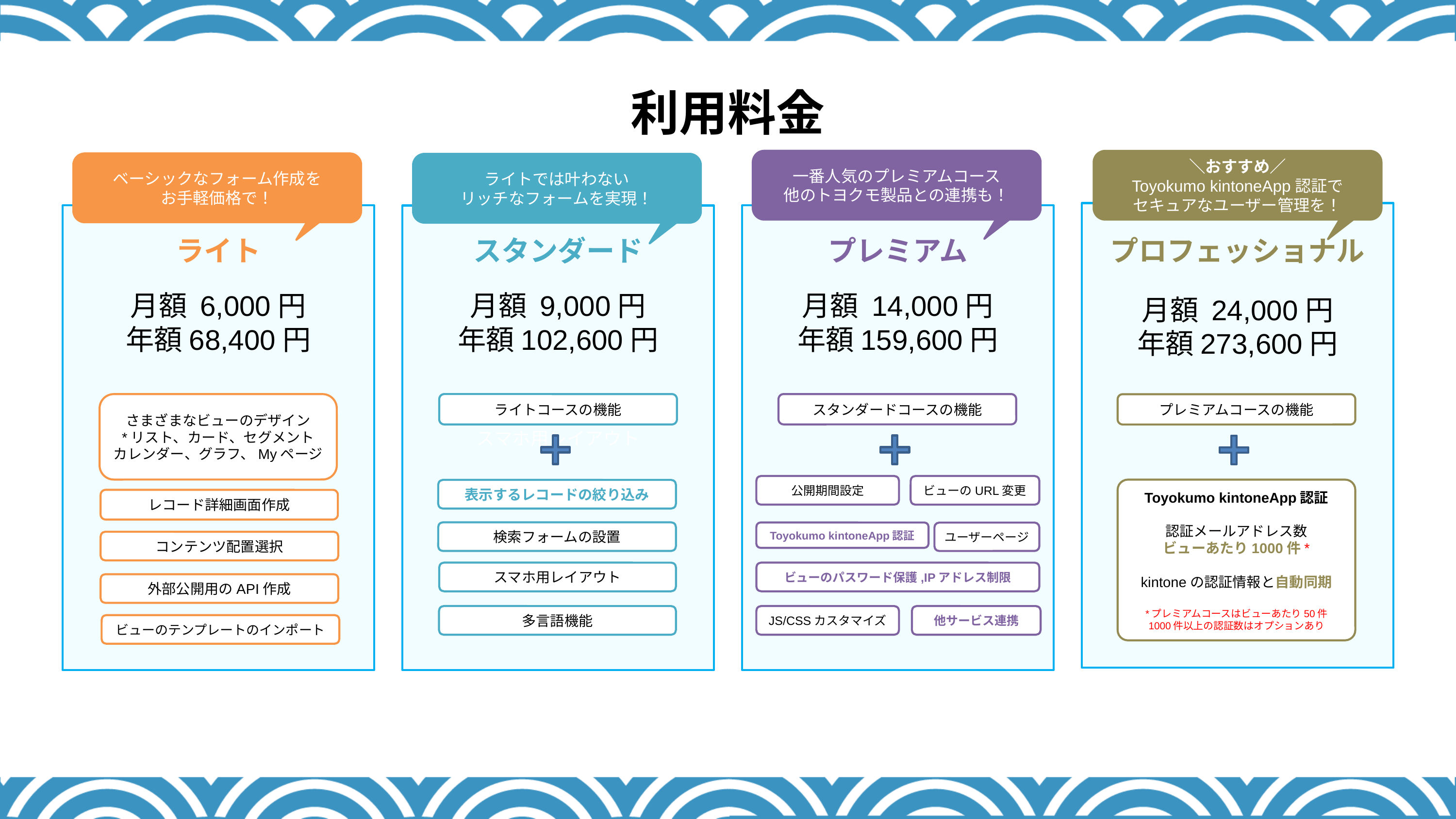

利用料金
一番人気のプレミアムコース
他のトヨクモ製品との連携も！
＼おすすめ／
Toyokumo kintoneApp認証で
セキュアなユーザー管理を！
ベーシックなフォーム作成を
お手軽価格で！
ライトでは叶わない
リッチなフォームを実現！

スマホ用レイアウト
ライト
スタンダード
プレミアム
プロフェッショナル
月額 14,000円
年額159,600円
月額 9,000円
年額102,600円
月額 6,000円
年額68,400円

月額 24,000円
年額273,600円

さまざまなビューのデザイン
*リスト、カード、セグメント
カレンダー、グラフ、Myページ

ライトコースの機能
スタンダードコースの機能
プレミアムコースの機能

公開期間設定
ビューのURL変更
Toyokumo kintoneApp認証

認証メールアドレス数
ビューあたり1000件*

kintoneの認証情報と自動同期

*プレミアムコースはビューあたり50件
1000件以上の認証数はオプションあり
表示するレコードの絞り込み
レコード詳細画面作成
検索フォームの設置
Toyokumo kintoneApp認証
ユーザーページ
コンテンツ配置選択
スマホ用レイアウト
ビューのパスワード保護,IPアドレス制限
外部公開用のAPI作成
多言語機能
JS/CSSカスタマイズ
他サービス連携
ビューのテンプレートのインポート